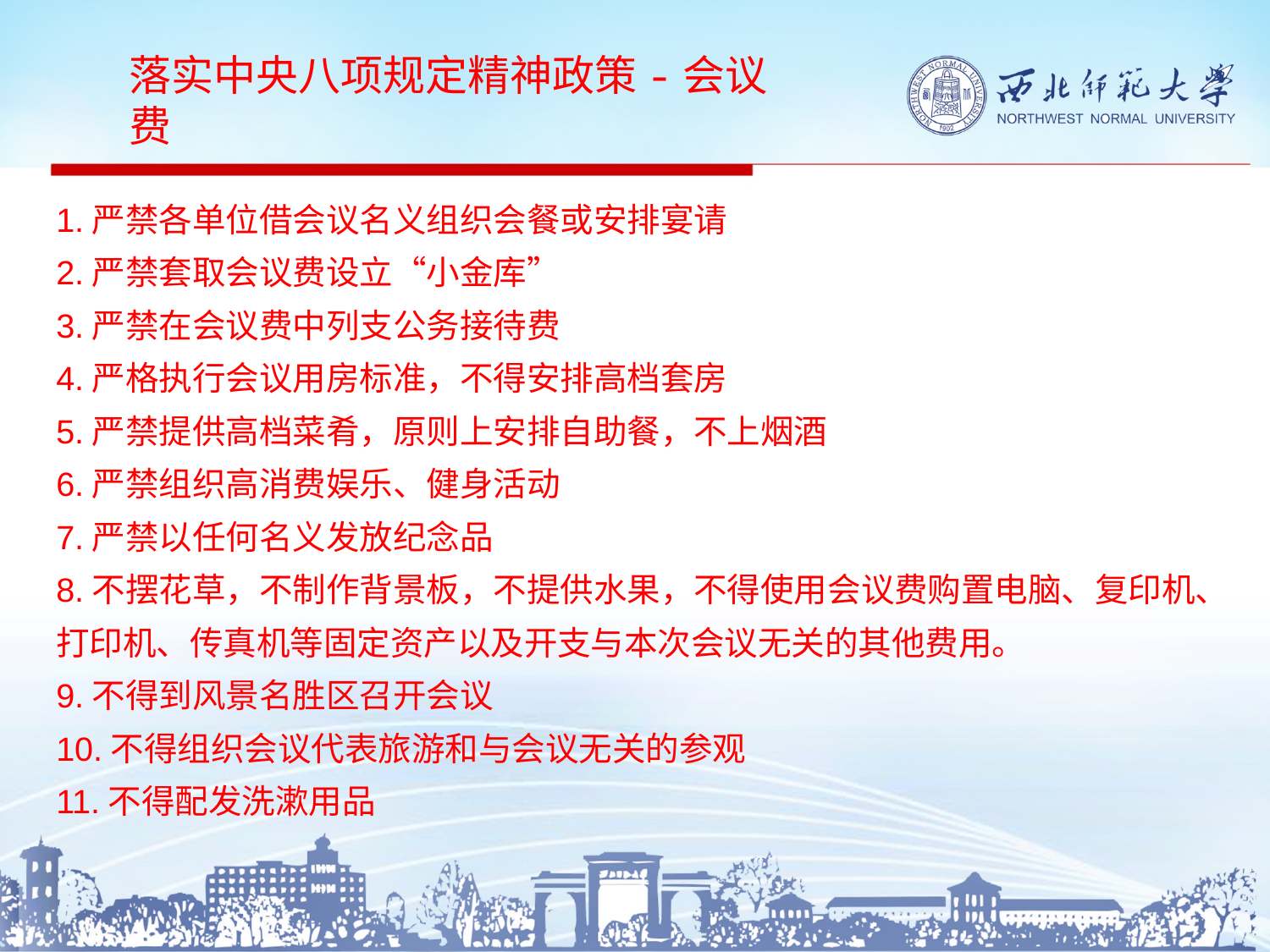

落实中央八项规定精神政策-会议费
#
1.严禁各单位借会议名义组织会餐或安排宴请
2.严禁套取会议费设立“小金库”
3.严禁在会议费中列支公务接待费
4.严格执行会议用房标准，不得安排高档套房
5.严禁提供高档菜肴，原则上安排自助餐，不上烟酒
6.严禁组织高消费娱乐、健身活动
7.严禁以任何名义发放纪念品
8.不摆花草，不制作背景板，不提供水果，不得使用会议费购置电脑、复印机、打印机、传真机等固定资产以及开支与本次会议无关的其他费用。
9.不得到风景名胜区召开会议
10.不得组织会议代表旅游和与会议无关的参观
11.不得配发洗漱用品